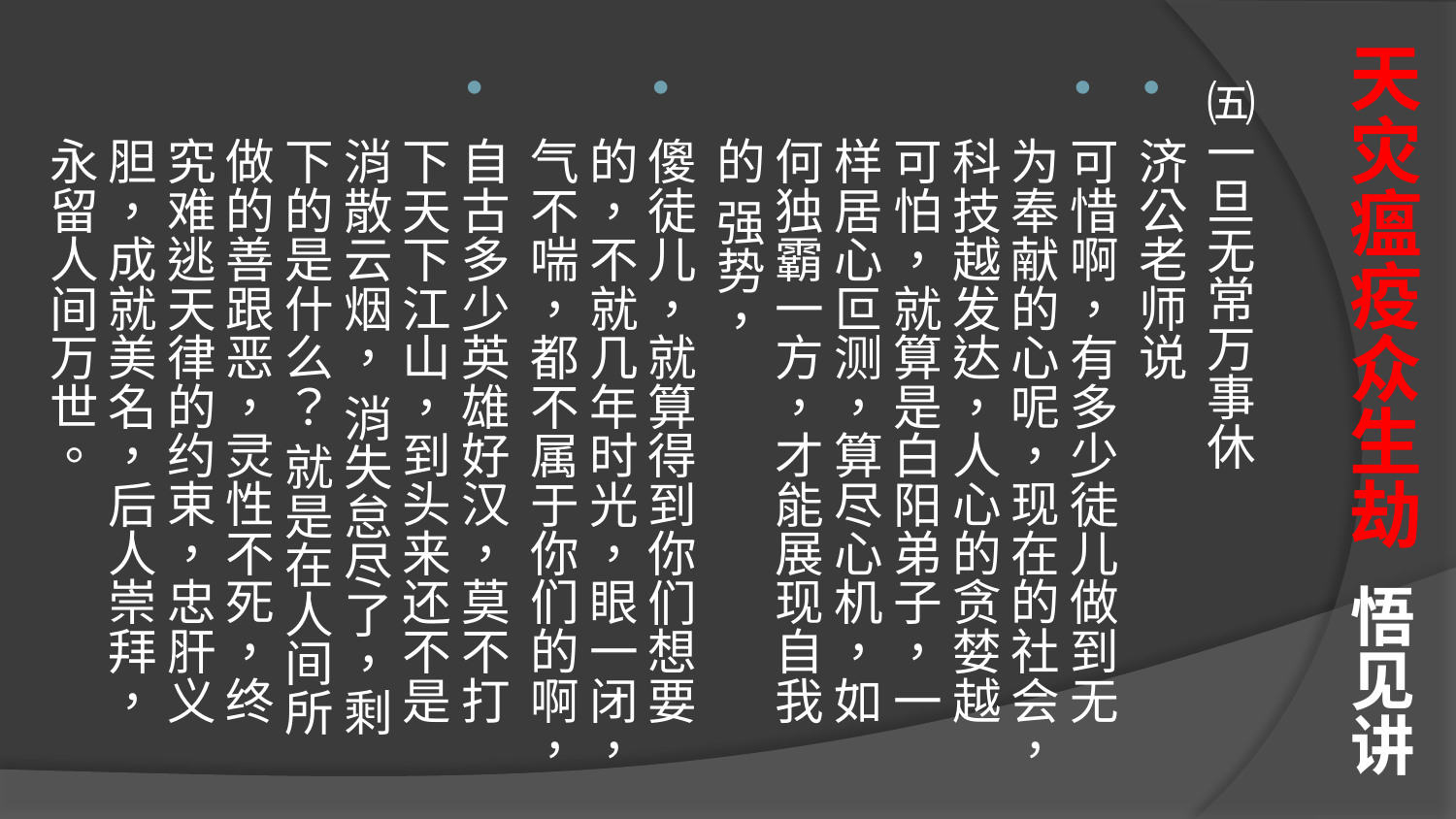

# 天灾瘟疫众生劫  悟见讲
㈤一旦无常万事休
济公老师说
可惜啊，有多少徒儿做到无为奉献的心呢，现在的社会，科技越发达，人心的贪婪越可怕，就算是白阳弟子，一样居心叵测，算尽心机，如何独霸一方，才能展现自我的 强势，
傻徒儿，就算得到你们想要的，不就几年时光，眼一闭，气不喘，都不属于你们的啊，
自古多少英雄好汉，莫不打下天下江山，到头来还不是消散云烟， 消失怠尽了，剩下的是什么？ 就是在人间所做的善跟恶，灵性不死，终究难逃天律的约束，忠肝义胆，成就美名，后人崇拜，永留人间万世。